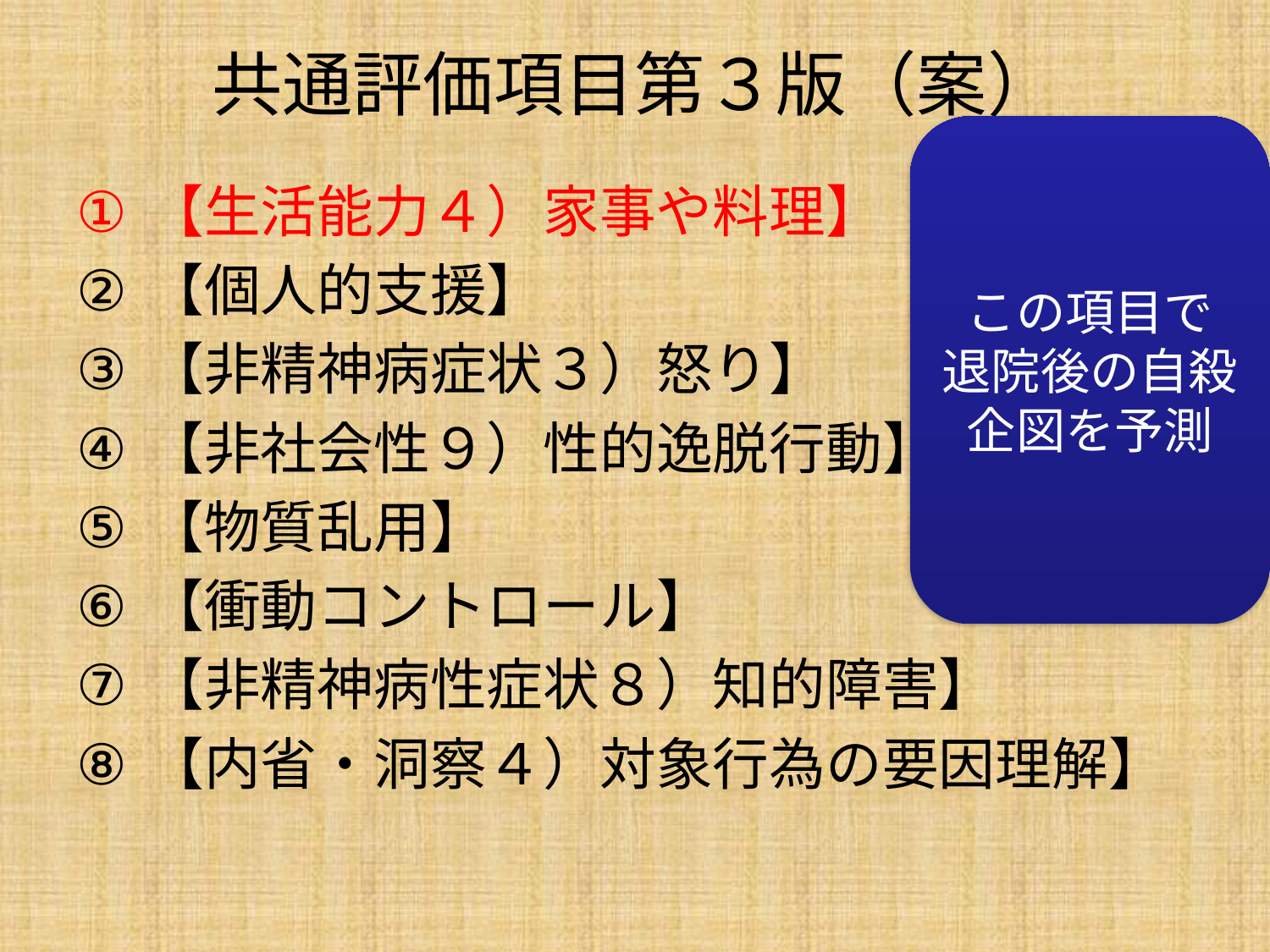

# 共通評価項目第３版（案）
この項目で
退院後の自殺企図を予測
【生活能力４）家事や料理】
【個人的支援】
【非精神病症状３）怒り】
【非社会性９）性的逸脱行動】
【物質乱用】
【衝動コントロール】
【非精神病性症状８）知的障害】
【内省・洞察４）対象行為の要因理解】